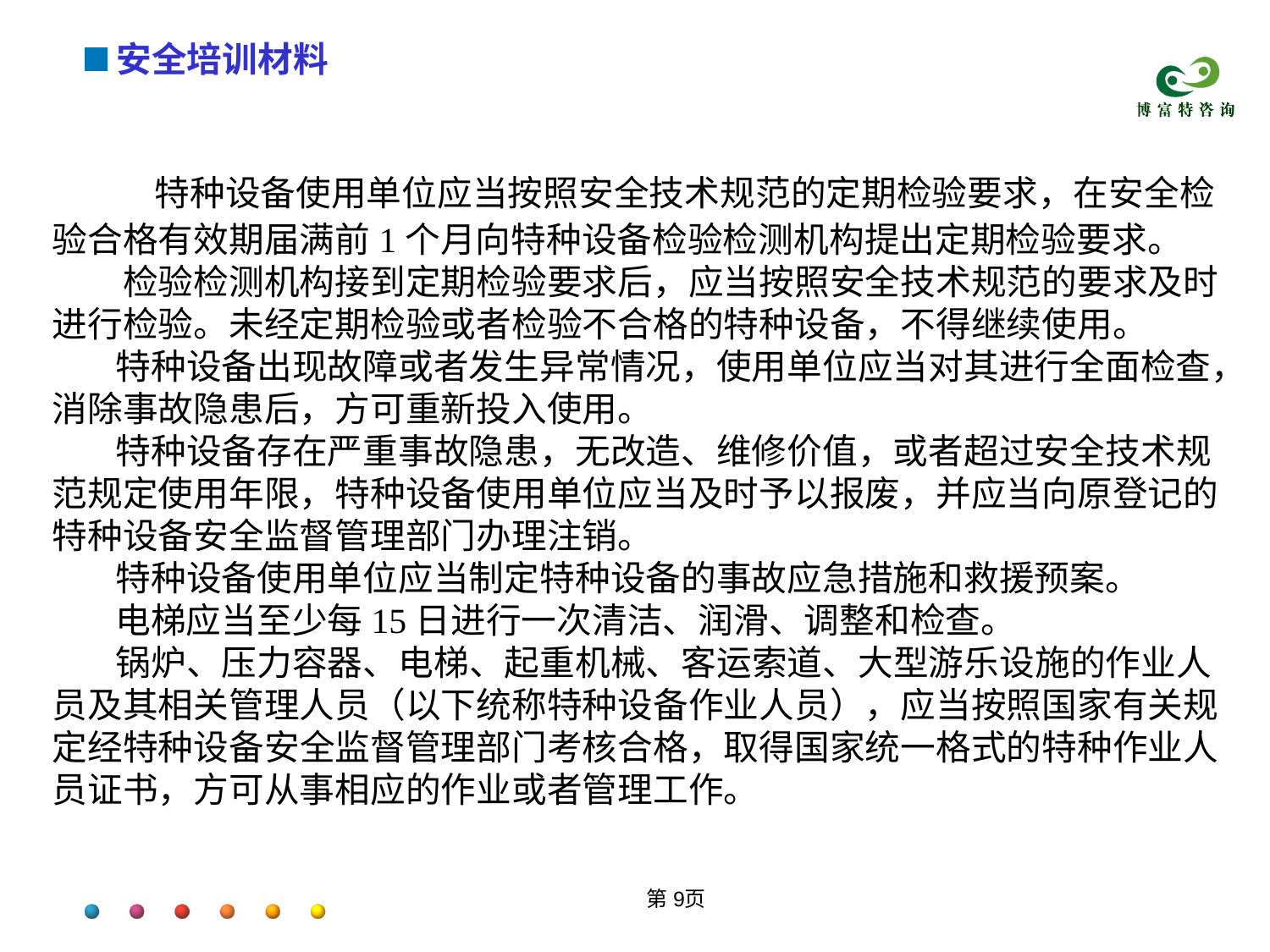

特种设备使用单位应当按照安全技术规范的定期检验要求，在安全检验合格有效期届满前1个月向特种设备检验检测机构提出定期检验要求。
　　检验检测机构接到定期检验要求后，应当按照安全技术规范的要求及时进行检验。未经定期检验或者检验不合格的特种设备，不得继续使用。
       特种设备出现故障或者发生异常情况，使用单位应当对其进行全面检查，消除事故隐患后，方可重新投入使用。
       特种设备存在严重事故隐患，无改造、维修价值，或者超过安全技术规范规定使用年限，特种设备使用单位应当及时予以报废，并应当向原登记的特种设备安全监督管理部门办理注销。
       特种设备使用单位应当制定特种设备的事故应急措施和救援预案。
       电梯应当至少每15日进行一次清洁、润滑、调整和检查。
       锅炉、压力容器、电梯、起重机械、客运索道、大型游乐设施的作业人员及其相关管理人员（以下统称特种设备作业人员），应当按照国家有关规定经特种设备安全监督管理部门考核合格，取得国家统一格式的特种作业人员证书，方可从事相应的作业或者管理工作。